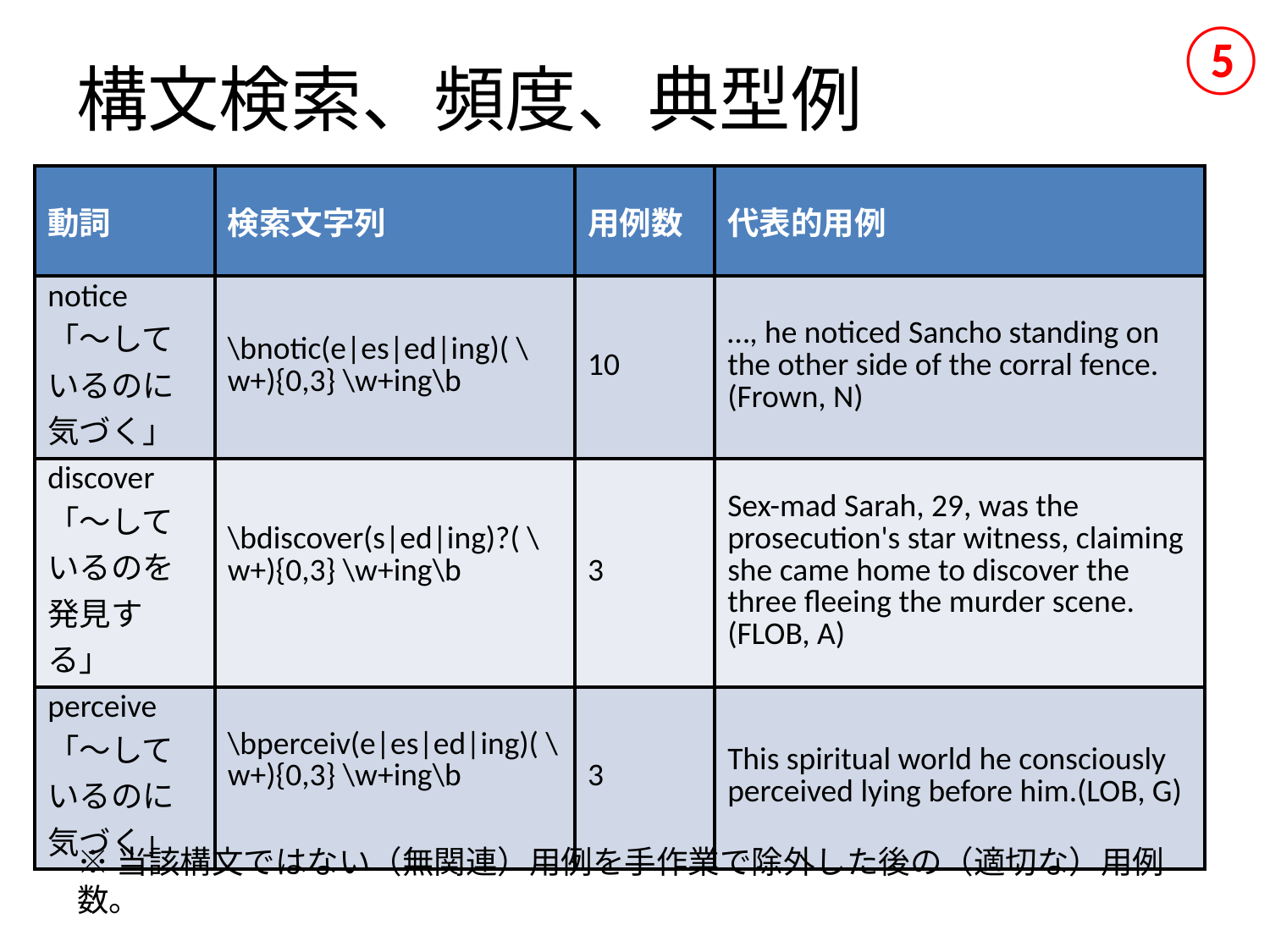

⑤
# 構文検索、頻度、典型例
| 動詞 | 検索文字列 | 用例数 | 代表的用例 |
| --- | --- | --- | --- |
| notice 「～しているのに気づく」 | \bnotic(e|es|ed|ing)( \w+){0,3} \w+ing\b | 10 | …, he noticed Sancho standing on the other side of the corral fence. (Frown, N) |
| discover 「～しているのを発見する」 | \bdiscover(s|ed|ing)?( \w+){0,3} \w+ing\b | 3 | Sex-mad Sarah, 29, was the prosecution's star witness, claiming she came home to discover the three fleeing the murder scene.(FLOB, A) |
| perceive 「～しているのに気づく」 | \bperceiv(e|es|ed|ing)( \w+){0,3} \w+ing\b | 3 | This spiritual world he consciously perceived lying before him.(LOB, G) |
※当該構文ではない（無関連）用例を手作業で除外した後の（適切な）用例数。